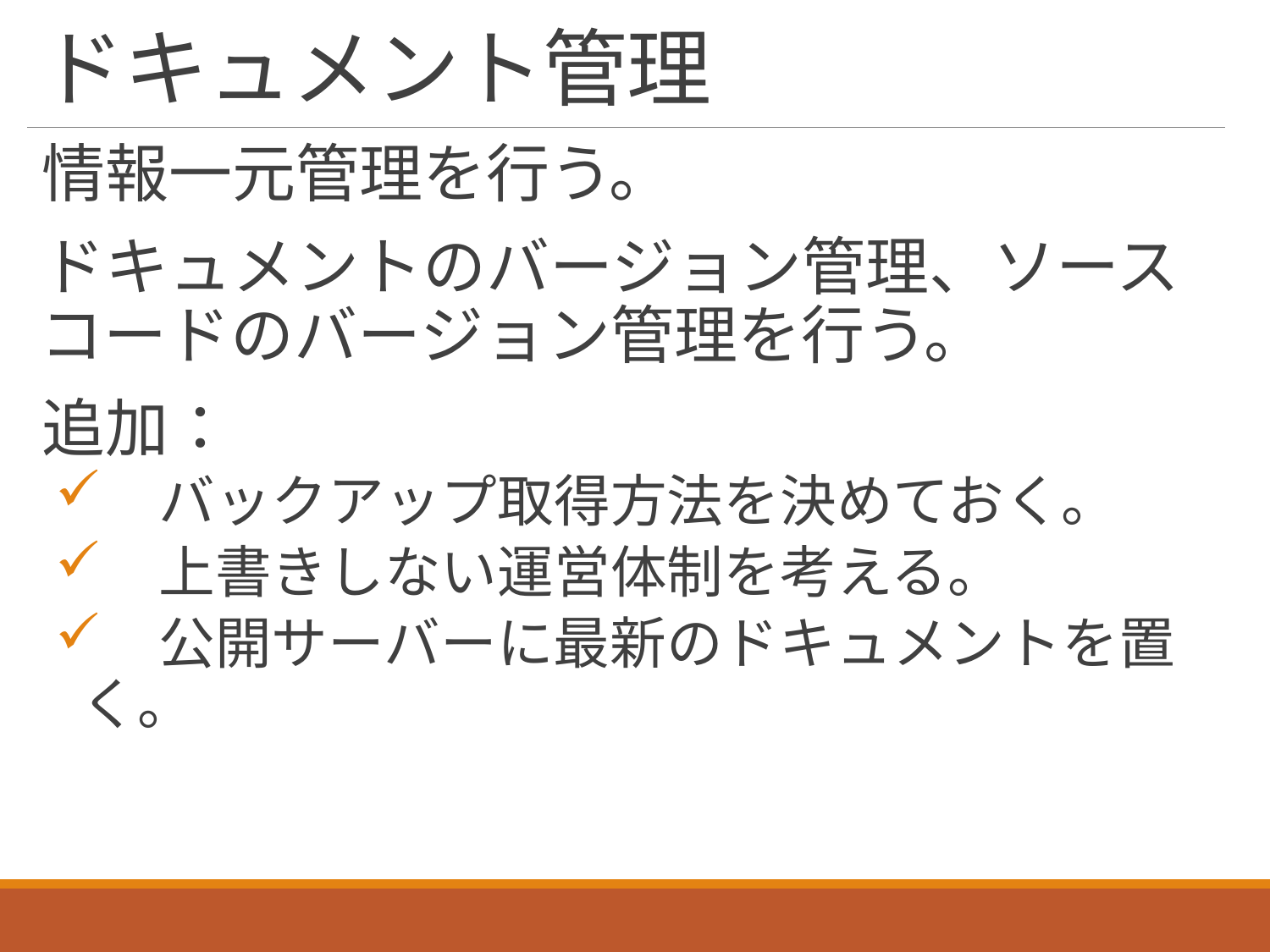

# ドキュメント管理
情報一元管理を行う。
ドキュメントのバージョン管理、ソースコードのバージョン管理を行う。
追加：
　バックアップ取得方法を決めておく。
　上書きしない運営体制を考える。
　公開サーバーに最新のドキュメントを置く。